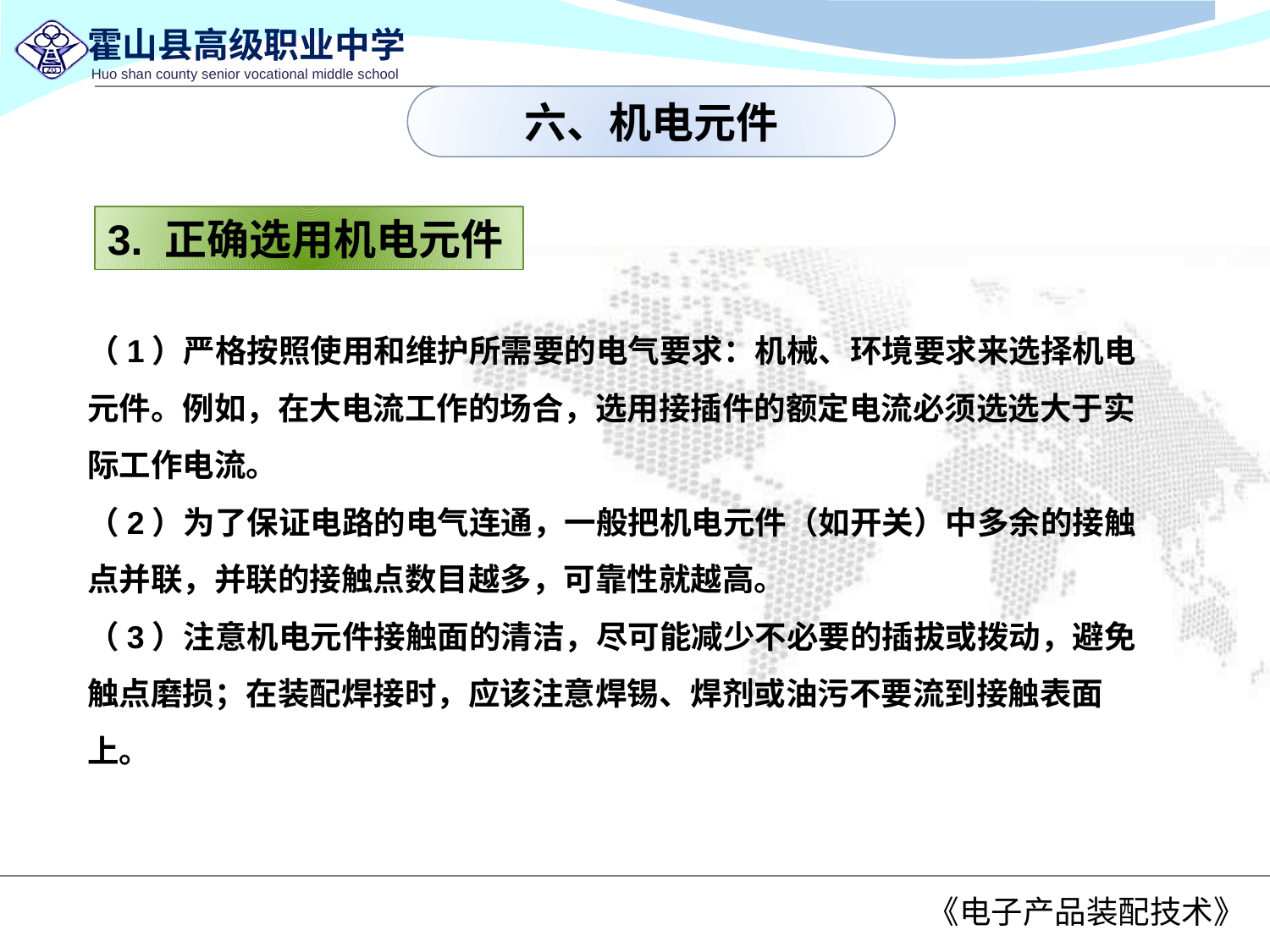

六、机电元件
3. 正确选用机电元件
（1）严格按照使用和维护所需要的电气要求：机械、环境要求来选择机电元件。例如，在大电流工作的场合，选用接插件的额定电流必须选选大于实际工作电流。
（2）为了保证电路的电气连通，一般把机电元件（如开关）中多余的接触点并联，并联的接触点数目越多，可靠性就越高。
（3）注意机电元件接触面的清洁，尽可能减少不必要的插拔或拨动，避免触点磨损；在装配焊接时，应该注意焊锡、焊剂或油污不要流到接触表面上。